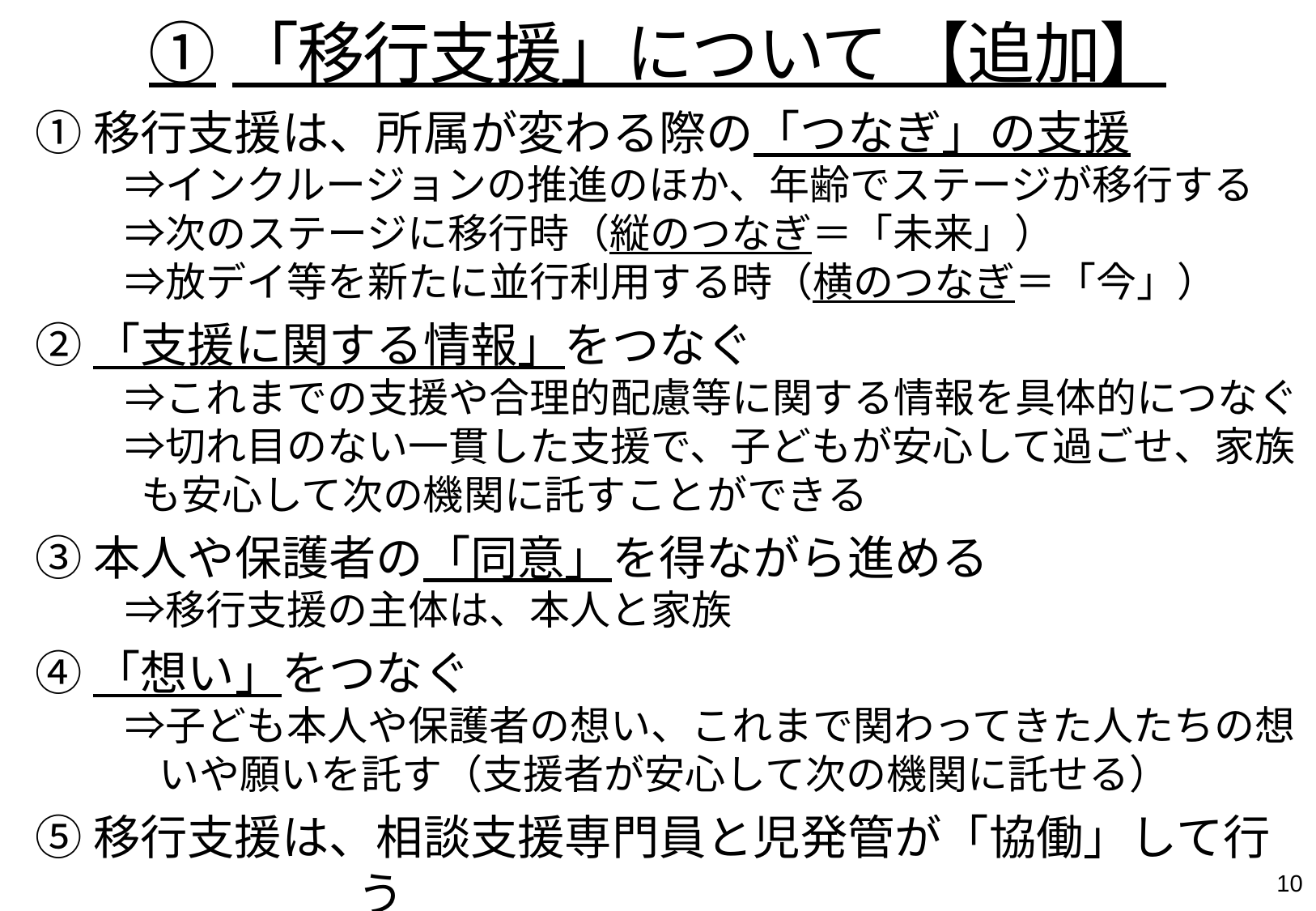

①「移行支援」について 【追加】
①移行支援は、所属が変わる際の「つなぎ」の支援
　　 ⇒インクルージョンの推進のほか、年齢でステージが移行する
　　 ⇒次のステージに移行時（縦のつなぎ＝「未来」）
　　 ⇒放デイ等を新たに並行利用する時（横のつなぎ＝「今」）
②「支援に関する情報」をつなぐ
　　 ⇒これまでの支援や合理的配慮等に関する情報を具体的につなぐ
　　 ⇒切れ目のない一貫した支援で、子どもが安心して過ごせ、家族も安心して次の機関に託すことができる
③本人や保護者の「同意」を得ながら進める
　　 ⇒移行支援の主体は、本人と家族
④「想い」をつなぐ
　　 ⇒子ども本人や保護者の想い、これまで関わってきた人たちの想いや願いを託す（支援者が安心して次の機関に託せる）
⑤移行支援は、相談支援専門員と児発管が「協働」して行う
　　 ⇒相談支援はライフステージを通して関わる役割がある
10